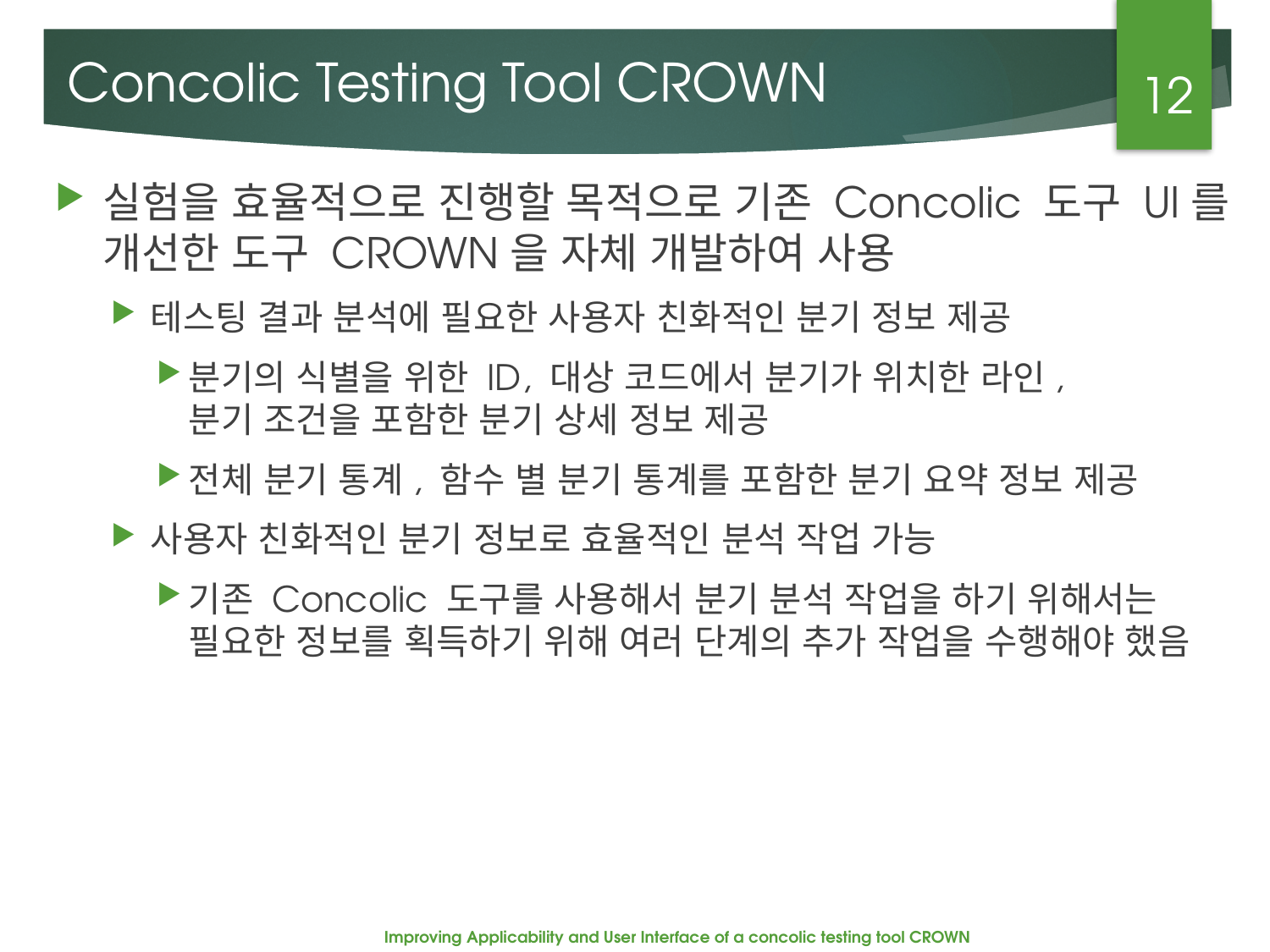

12
# Concolic Testing Tool CROWN
실험을 효율적으로 진행할 목적으로 기존 Concolic 도구 UI를 개선한 도구 CROWN을 자체 개발하여 사용
테스팅 결과 분석에 필요한 사용자 친화적인 분기 정보 제공
분기의 식별을 위한 ID, 대상 코드에서 분기가 위치한 라인,
분기 조건을 포함한 분기 상세 정보 제공
전체 분기 통계, 함수 별 분기 통계를 포함한 분기 요약 정보 제공
사용자 친화적인 분기 정보로 효율적인 분석 작업 가능
기존 Concolic 도구를 사용해서 분기 분석 작업을 하기 위해서는
필요한 정보를 획득하기 위해 여러 단계의 추가 작업을 수행해야 했음
Improving Applicability and User Interface of a concolic testing tool CROWN